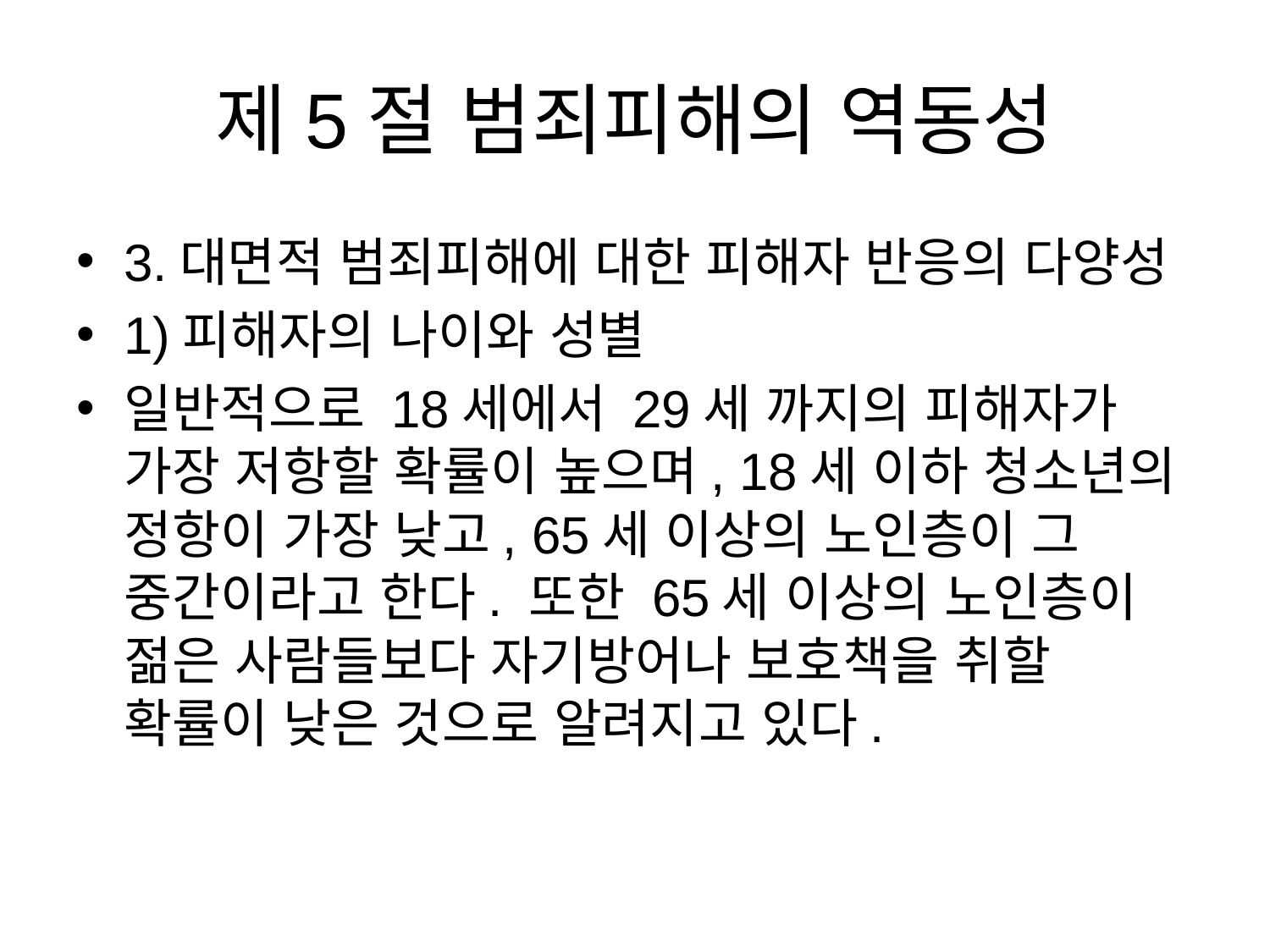

# 제5절 범죄피해의 역동성
3.대면적 범죄피해에 대한 피해자 반응의 다양성
1)피해자의 나이와 성별
일반적으로 18세에서 29세 까지의 피해자가 가장 저항할 확률이 높으며, 18세 이하 청소년의 정항이 가장 낮고, 65세 이상의 노인층이 그 중간이라고 한다. 또한 65세 이상의 노인층이 젊은 사람들보다 자기방어나 보호책을 취할 확률이 낮은 것으로 알려지고 있다.